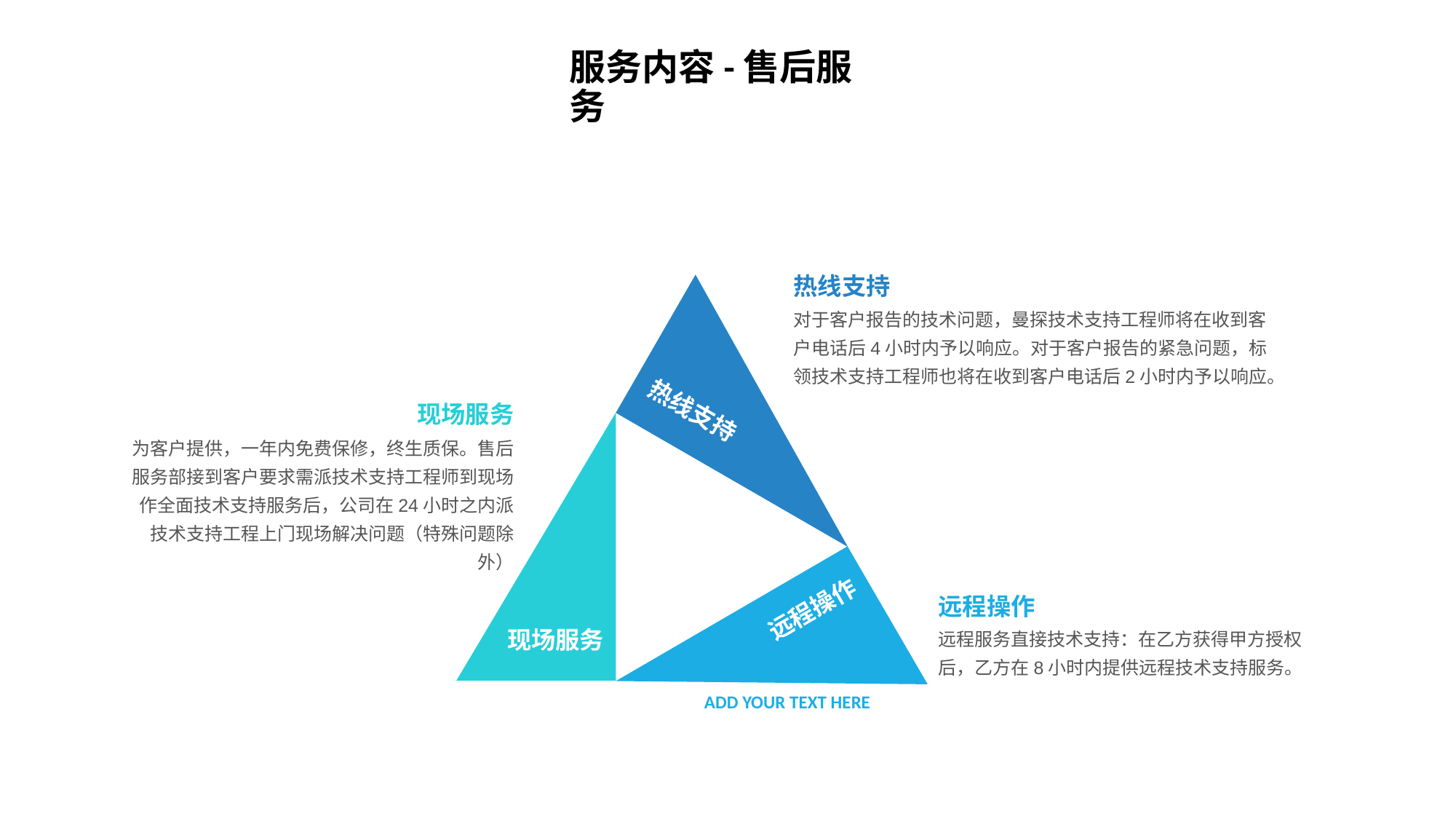

服务内容-售后服务

热线支持
对于客户报告的技术问题，曼探技术支持工程师将在收到客户电话后4小时内予以响应。对于客户报告的紧急问题，标领技术支持工程师也将在收到客户电话后2小时内予以响应。

热线支持

现场服务

现场服务
为客户提供，一年内免费保修，终生质保。售后服务部接到客户要求需派技术支持工程师到现场作全面技术支持服务后，公司在24小时之内派技术支持工程上门现场解决问题（特殊问题除外）

远程操作
远程操作

远程服务直接技术支持：在乙方获得甲方授权后，乙方在8小时内提供远程技术支持服务。
ADD YOUR TEXT HERE